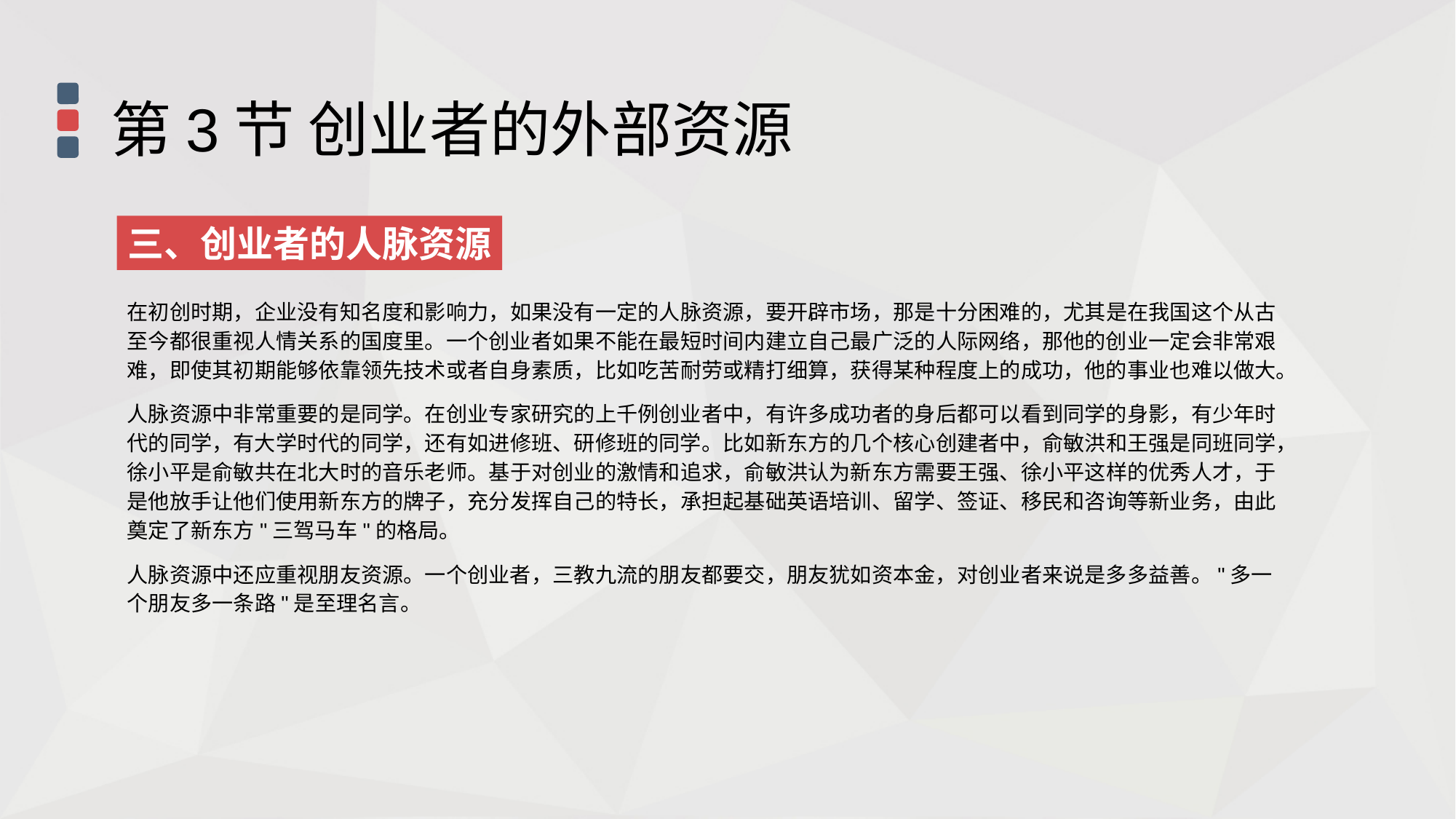

第3节 创业者的外部资源
三、创业者的人脉资源
在初创时期，企业没有知名度和影响力，如果没有一定的人脉资源，要开辟市场，那是十分困难的，尤其是在我国这个从古至今都很重视人情关系的国度里。一个创业者如果不能在最短时间内建立自己最广泛的人际网络，那他的创业一定会非常艰难，即使其初期能够依靠领先技术或者自身素质，比如吃苦耐劳或精打细算，获得某种程度上的成功，他的事业也难以做大。
人脉资源中非常重要的是同学。在创业专家研究的上千例创业者中，有许多成功者的身后都可以看到同学的身影，有少年时代的同学，有大学时代的同学，还有如进修班、研修班的同学。比如新东方的几个核心创建者中，俞敏洪和王强是同班同学，徐小平是俞敏共在北大时的音乐老师。基于对创业的激情和追求，俞敏洪认为新东方需要王强、徐小平这样的优秀人才，于是他放手让他们使用新东方的牌子，充分发挥自己的特长，承担起基础英语培训、留学、签证、移民和咨询等新业务，由此奠定了新东方"三驾马车"的格局。
人脉资源中还应重视朋友资源。一个创业者，三教九流的朋友都要交，朋友犹如资本金，对创业者来说是多多益善。"多一个朋友多一条路"是至理名言。